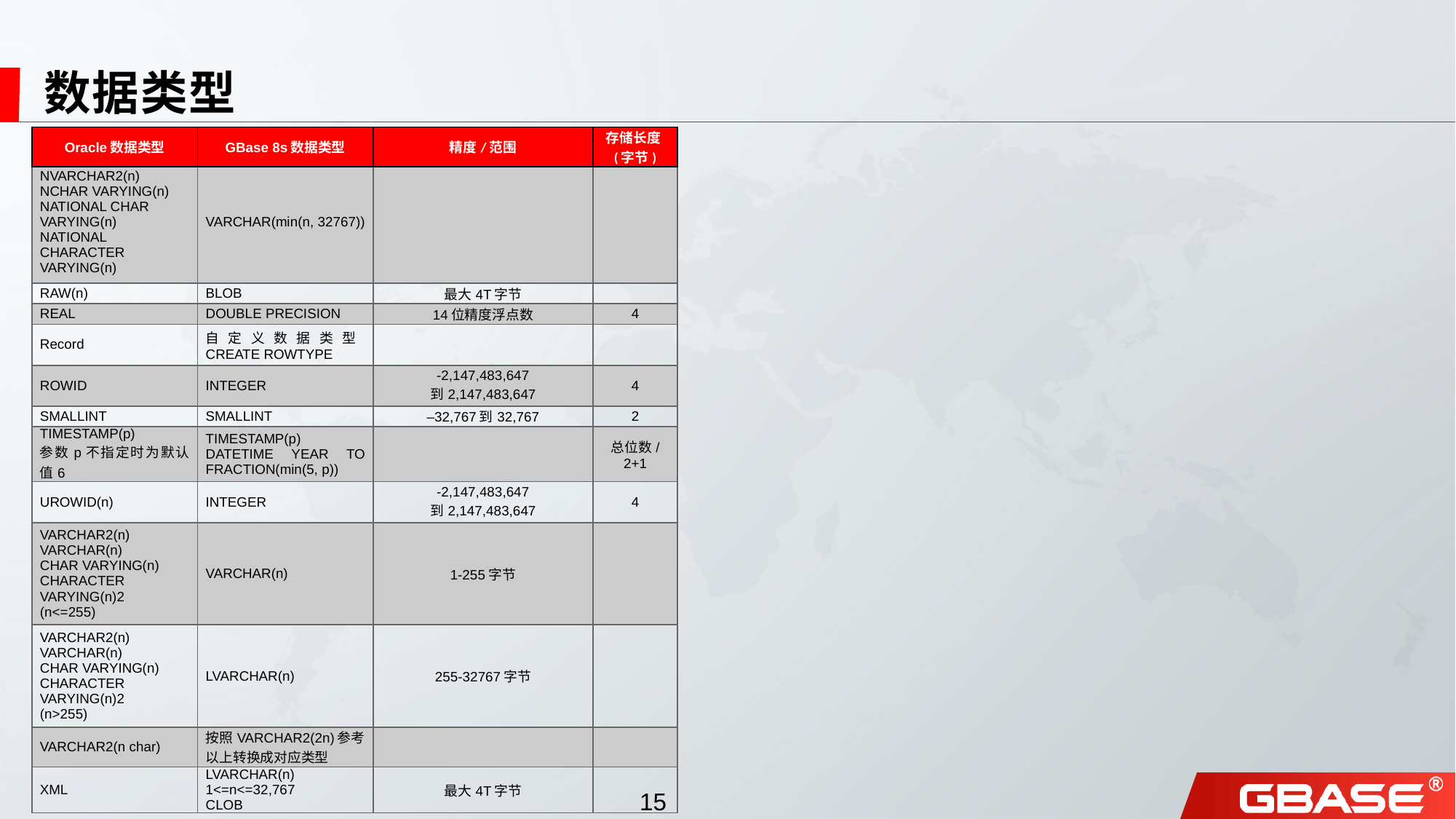

# 数据类型
| Oracle数据类型 | GBase 8s数据类型 | 精度/范围 | 存储长度(字节) |
| --- | --- | --- | --- |
| NVARCHAR2(n) NCHAR VARYING(n) NATIONAL CHAR VARYING(n) NATIONAL CHARACTER VARYING(n) | VARCHAR(min(n, 32767)) |  |  |
| --- | --- | --- | --- |
| RAW(n) | BLOB | 最大4T字节 |  |
| REAL | DOUBLE PRECISION | 14位精度浮点数 | 4 |
| Record | 自定义数据类型 CREATE ROWTYPE |  |  |
| ROWID | INTEGER | -2,147,483,647 到2,147,483,647 | 4 |
| SMALLINT | SMALLINT | –32,767到32,767 | 2 |
| TIMESTAMP(p) 参数p不指定时为默认值6 | TIMESTAMP(p) DATETIME YEAR TO FRACTION(min(5, p)) |  | 总位数/2+1 |
| UROWID(n) | INTEGER | -2,147,483,647 到2,147,483,647 | 4 |
| VARCHAR2(n) VARCHAR(n) CHAR VARYING(n) CHARACTER VARYING(n)2 (n<=255) | VARCHAR(n) | 1-255字节 |  |
| VARCHAR2(n) VARCHAR(n) CHAR VARYING(n) CHARACTER VARYING(n)2 (n>255) | LVARCHAR(n) | 255-32767字节 |  |
| VARCHAR2(n char) | 按照VARCHAR2(2n)参考以上转换成对应类型 |  |  |
| XML | LVARCHAR(n) 1<=n<=32,767 CLOB | 最大4T字节 |  |